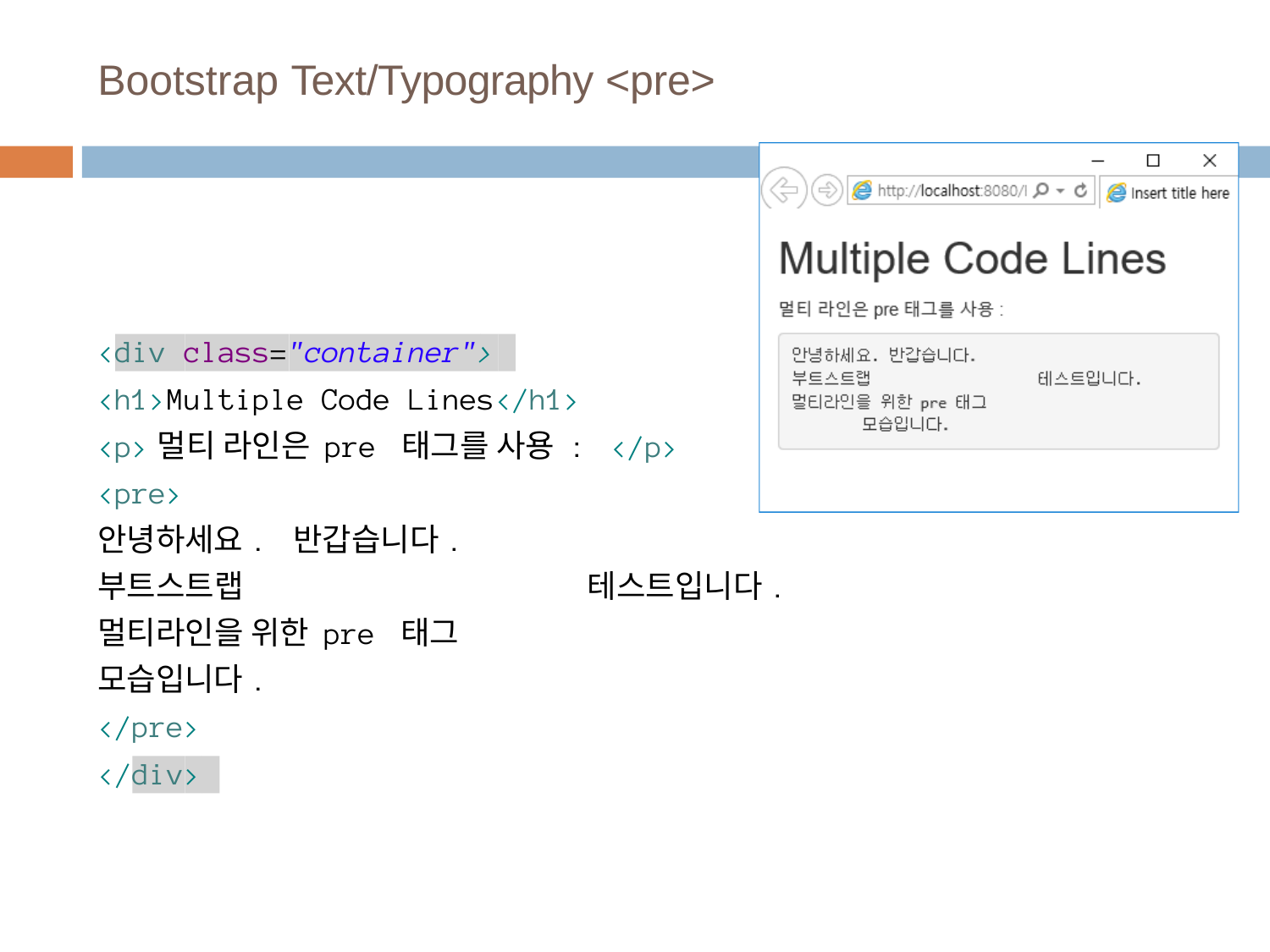

# Bootstrap Text/Typography <pre>

<div class="container">
<h1>Multiple Code Lines</h1>
<p>멀티 라인은 pre 태그를 사용 : </p>
<pre>
안녕하세요. 반갑습니다.

부트스트랩
멀티라인을 위한 pre 태그  모습입니다.
</pre>
테스트입니다.
</div>